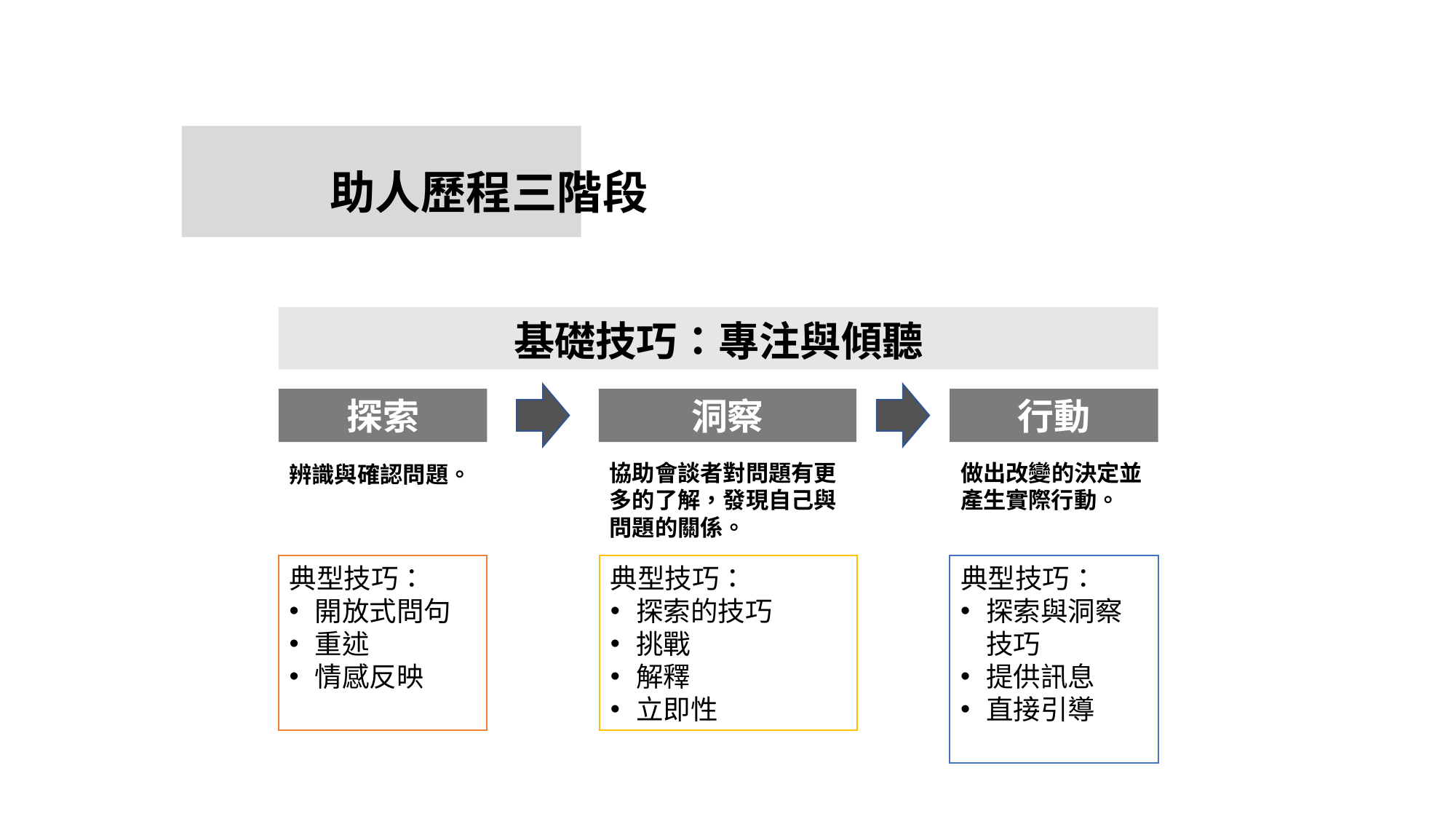

助人歷程三階段
基礎技巧：專注與傾聽

探索
洞察
行動
協助會談者對問題有更多的了解，發現自己與問題的關係。
做出改變的決定並產生實際行動。
辨識與確認問題。
典型技巧：
探索與洞察技巧
提供訊息
直接引導

典型技巧：
開放式問句
重述
情感反映

典型技巧：
探索的技巧
挑戰
解釋
立即性